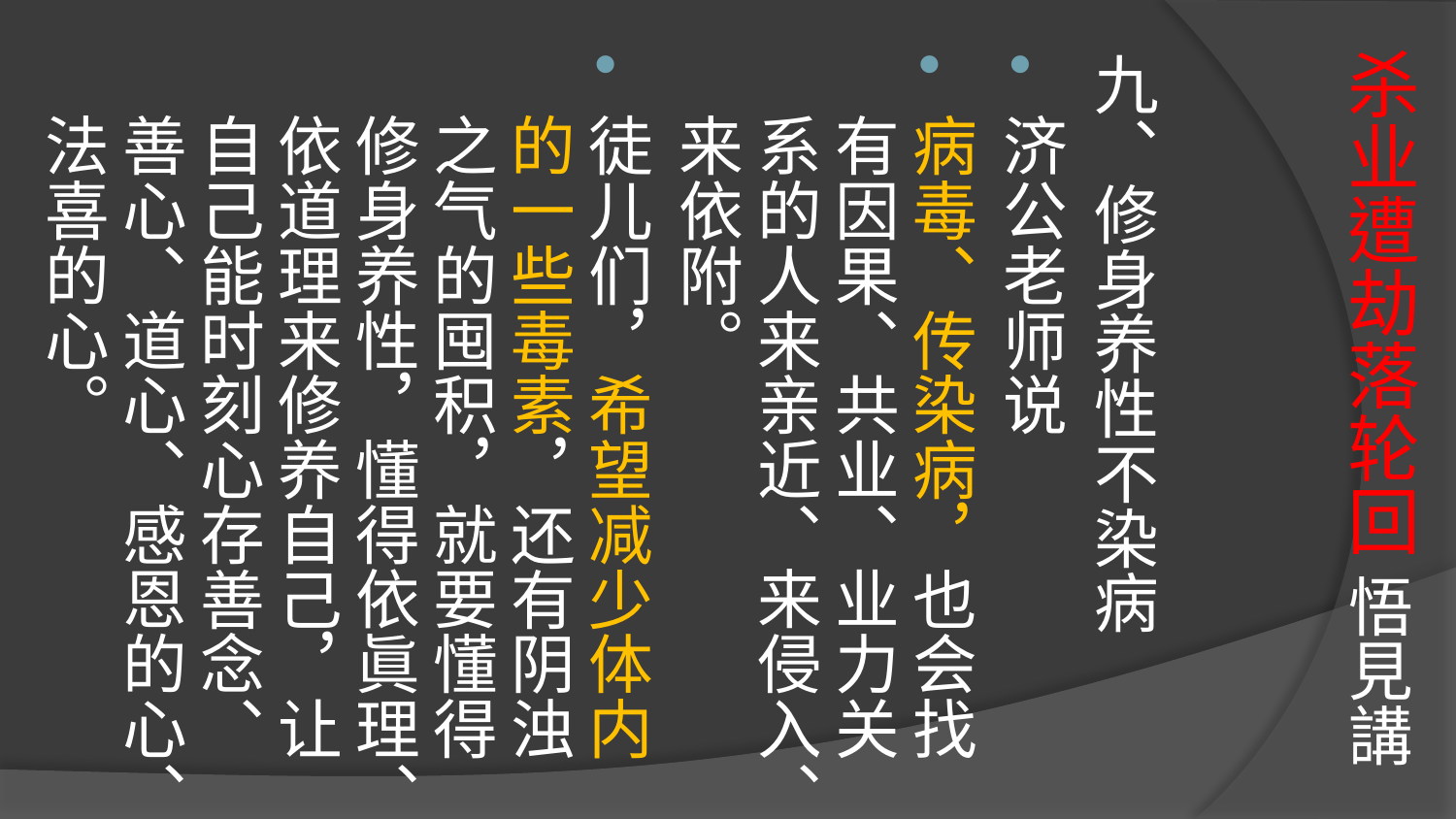

# 杀业遭劫落轮回 悟見講
九、修身养性不染病
济公老师说
病毒、传染病，也会找有因果、共业、业力关系的人来亲近、来侵入、来依附。
徒儿们，希望减少体内的一些毒素，还有阴浊之气的囤积，就要懂得修身养性，懂得依眞理、依道理来修养自己，让自己能时刻心存善念、善心、道心、感恩的心、法喜的心。